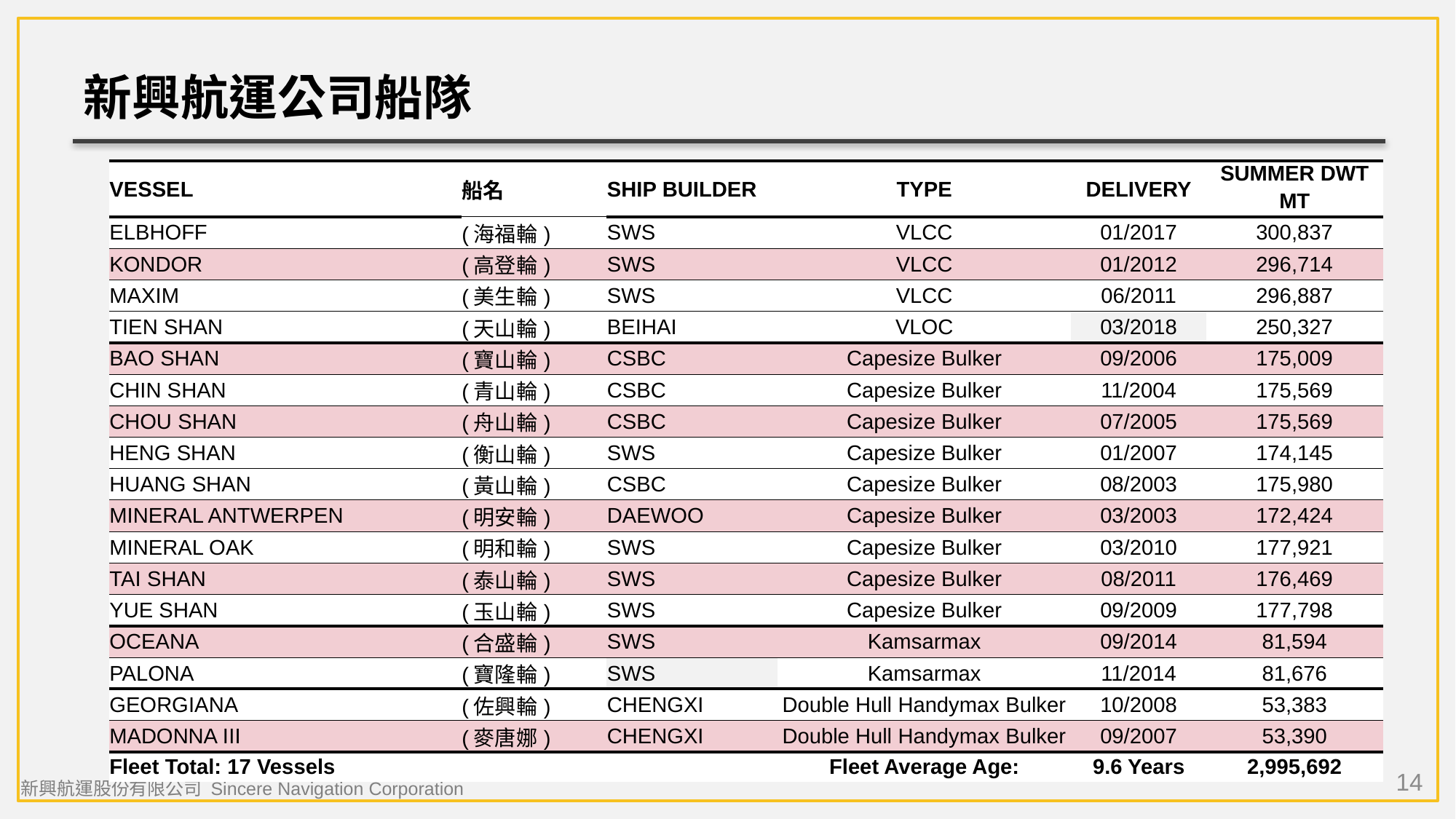

新興航運公司船隊
| VESSEL | 船名 | SHIP BUILDER | TYPE | DELIVERY | SUMMER DWT |
| --- | --- | --- | --- | --- | --- |
|  |  |  |  |  | MT |
| ELBHOFF | (海福輪) | SWS | VLCC | 01/2017 | 300,837 |
| KONDOR | (高登輪) | SWS | VLCC | 01/2012 | 296,714 |
| MAXIM | (美生輪) | SWS | VLCC | 06/2011 | 296,887 |
| TIEN SHAN | (天山輪) | BEIHAI | VLOC | 03/2018 | 250,327 |
| BAO SHAN | (寶山輪) | CSBC | Capesize Bulker | 09/2006 | 175,009 |
| CHIN SHAN | (青山輪) | CSBC | Capesize Bulker | 11/2004 | 175,569 |
| CHOU SHAN | (舟山輪) | CSBC | Capesize Bulker | 07/2005 | 175,569 |
| HENG SHAN | (衡山輪) | SWS | Capesize Bulker | 01/2007 | 174,145 |
| HUANG SHAN | (黃山輪) | CSBC | Capesize Bulker | 08/2003 | 175,980 |
| MINERAL ANTWERPEN | (明安輪) | DAEWOO | Capesize Bulker | 03/2003 | 172,424 |
| MINERAL OAK | (明和輪) | SWS | Capesize Bulker | 03/2010 | 177,921 |
| TAI SHAN | (泰山輪) | SWS | Capesize Bulker | 08/2011 | 176,469 |
| YUE SHAN | (玉山輪) | SWS | Capesize Bulker | 09/2009 | 177,798 |
| OCEANA | (合盛輪) | SWS | Kamsarmax | 09/2014 | 81,594 |
| PALONA | (寶隆輪) | SWS | Kamsarmax | 11/2014 | 81,676 |
| GEORGIANA | (佐興輪) | CHENGXI | Double Hull Handymax Bulker | 10/2008 | 53,383 |
| MADONNA III | (麥唐娜) | CHENGXI | Double Hull Handymax Bulker | 09/2007 | 53,390 |
| Fleet Total: 17 Vessels |  |  | Fleet Average Age: | 9.6 Years | 2,995,692 |